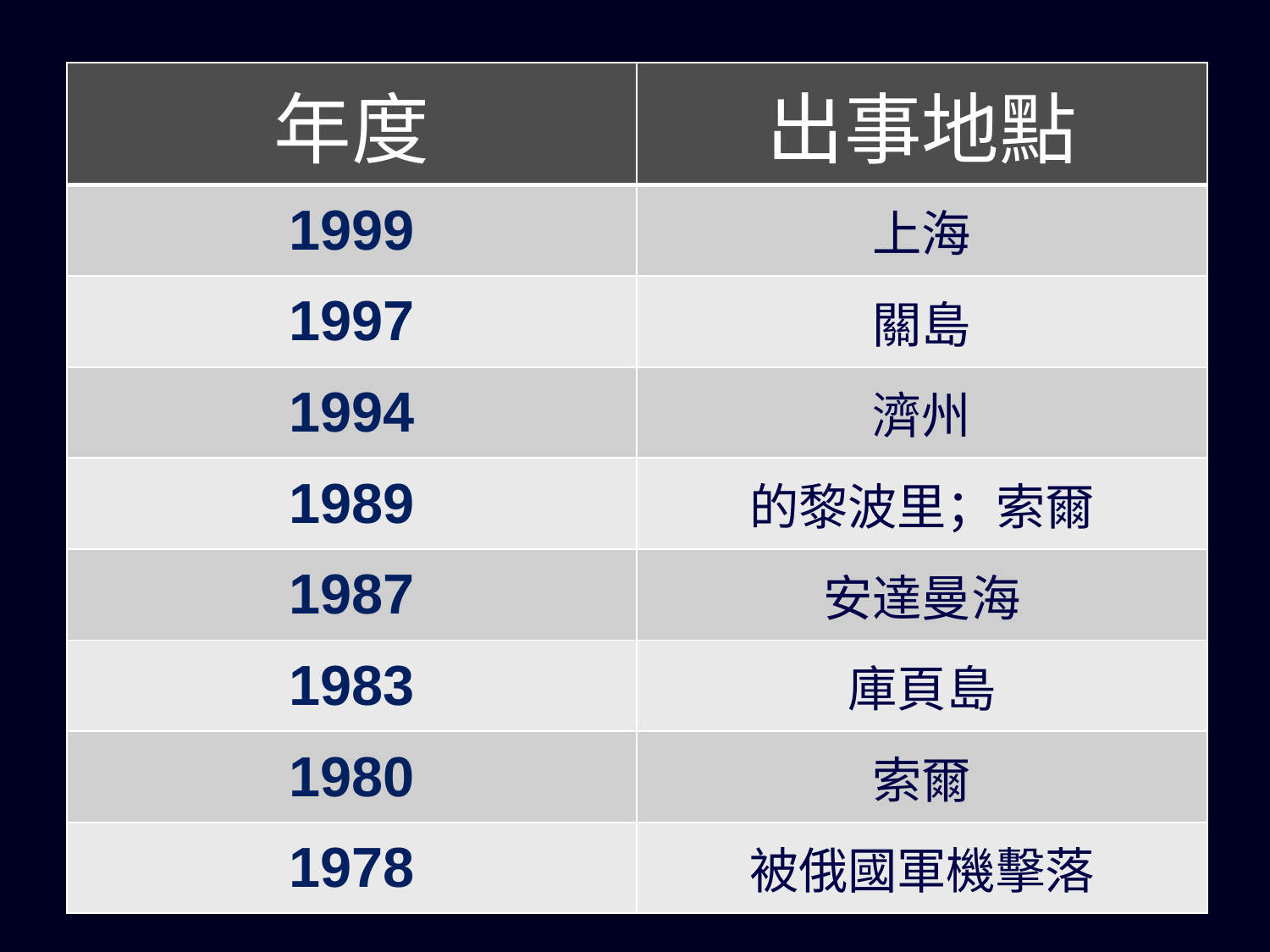

| 年度 | 出事地點 |
| --- | --- |
| 1999 | 上海 |
| 1997 | 關島 |
| 1994 | 濟州 |
| 1989 | 的黎波里；索爾 |
| 1987 | 安達曼海 |
| 1983 | 庫頁島 |
| 1980 | 索爾 |
| 1978 | 被俄國軍機擊落 |